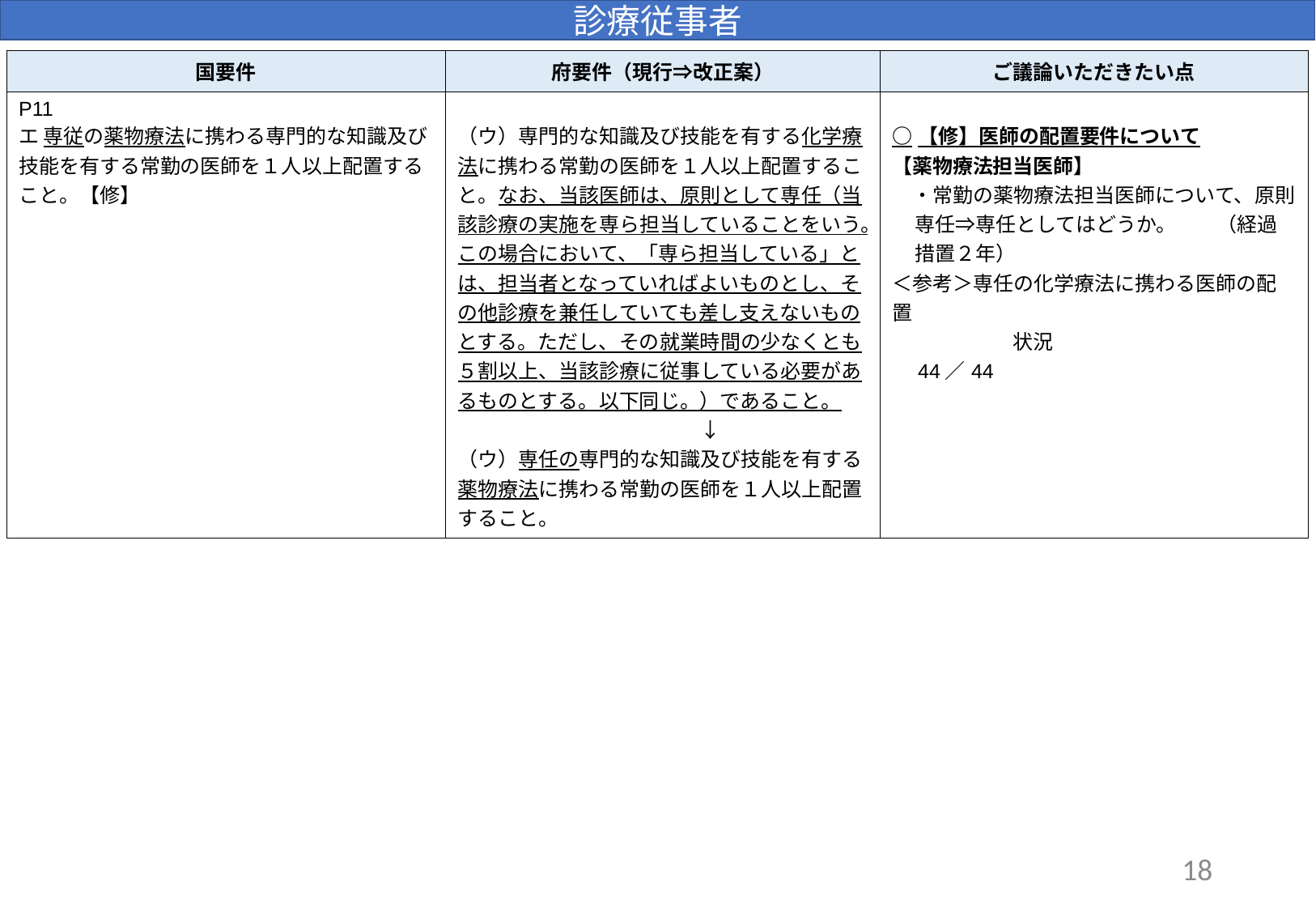

診療従事者
| 国要件 | 府要件（現行⇒改正案） | ご議論いただきたい点 |
| --- | --- | --- |
| P11 エ 専従の薬物療法に携わる専門的な知識及び技能を有する常勤の医師を１人以上配置すること。【修】 | （ウ）専門的な知識及び技能を有する化学療法に携わる常勤の医師を１人以上配置すること。なお、当該医師は、原則として専任（当該診療の実施を専ら担当していることをいう。この場合において、「専ら担当している」とは、担当者となっていればよいものとし、その他診療を兼任していても差し支えないものとする。ただし、その就業時間の少なくとも５割以上、当該診療に従事している必要があるものとする。以下同じ。）であること。 　　　　　　　　　　　　↓ （ウ）専任の専門的な知識及び技能を有する薬物療法に携わる常勤の医師を１人以上配置すること。 | ○【修】医師の配置要件について 【薬物療法担当医師】 　・常勤の薬物療法担当医師について、原則専任⇒専任としてはどうか。　　（経過措置２年）　　　　　　　　　　 ＜参考＞専任の化学療法に携わる医師の配置　　　　 　　　　　　状況　　　　　　　　　　　　44／44 |
18